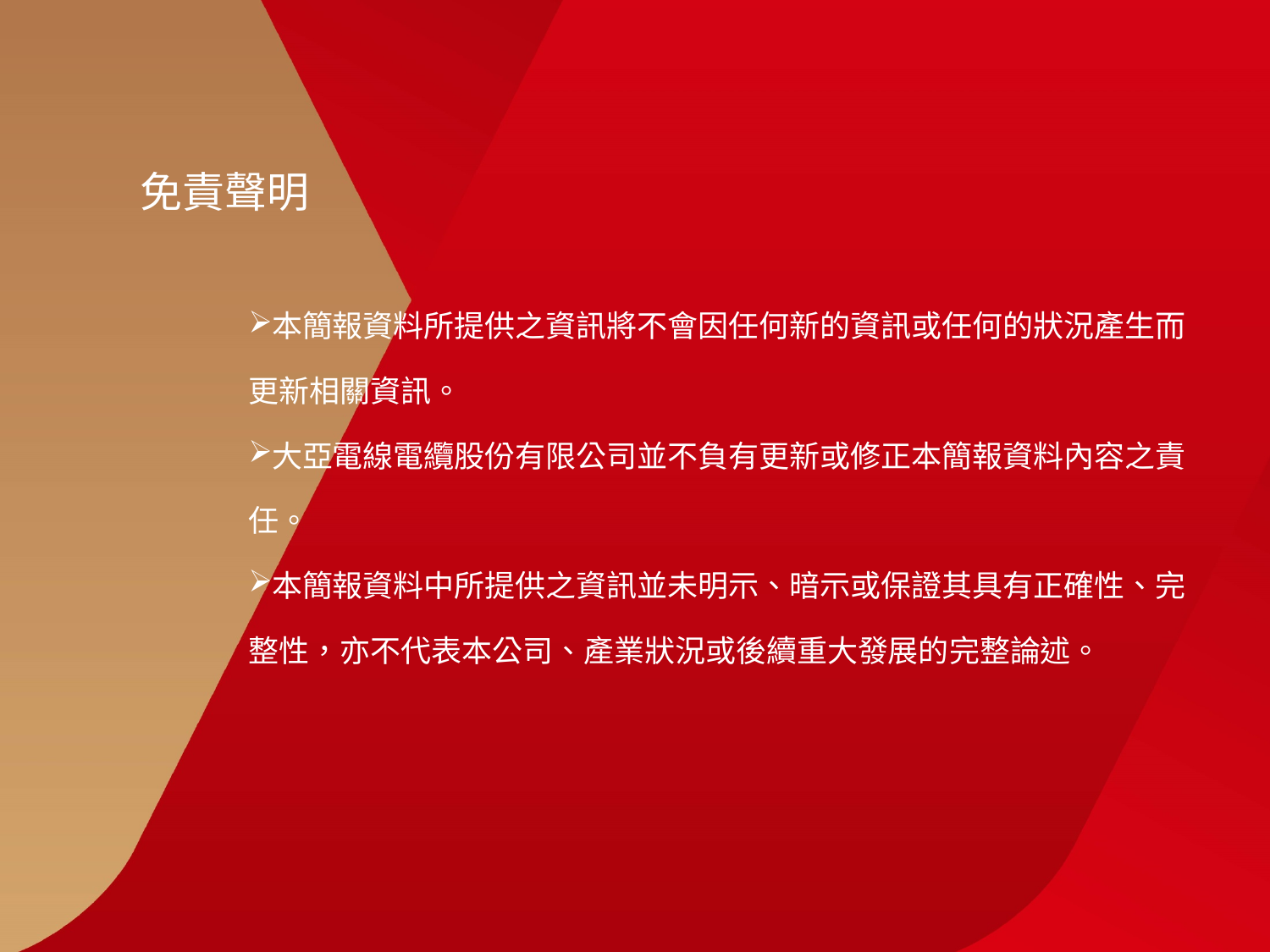

# 免責聲明
本簡報資料所提供之資訊將不會因任何新的資訊或任何的狀況產生而
更新相關資訊。
大亞電線電纜股份有限公司並不負有更新或修正本簡報資料內容之責
任。
本簡報資料中所提供之資訊並未明示、暗示或保證其具有正確性、完
整性，亦不代表本公司、產業狀況或後續重大發展的完整論述。